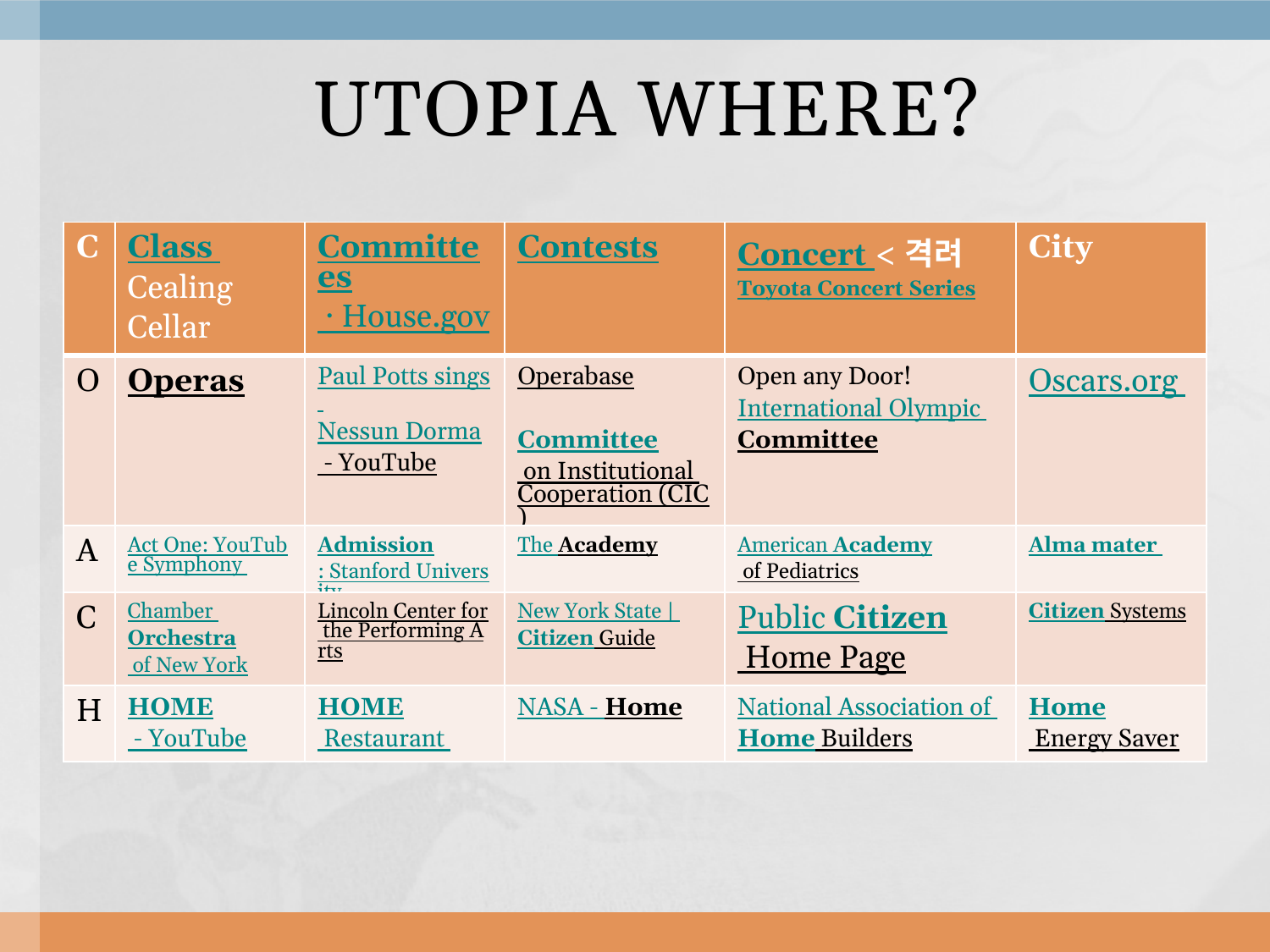

# UTOPIA WHERE?
| C | Class Cealing Cellar | Committees · House.gov | Contests | Concert <격려 Toyota Concert Series | City |
| --- | --- | --- | --- | --- | --- |
| O | Operas | Paul Potts sings Nessun Dorma - YouTube | Operabase Committee on Institutional Cooperation (CIC) | Open any Door! International Olympic Committee | Oscars.org |
| A | Act One: YouTube Symphony | Admission: Stanford University | The Academy | American Academy of Pediatrics | Alma mater |
| C | Chamber Orchestra of New York | Lincoln Center for the Performing Arts | New York State | Citizen Guide | Public Citizen Home Page | Citizen Systems |
| H | HOME - YouTube | HOME Restaurant | NASA - Home | National Association of Home Builders | Home Energy Saver |